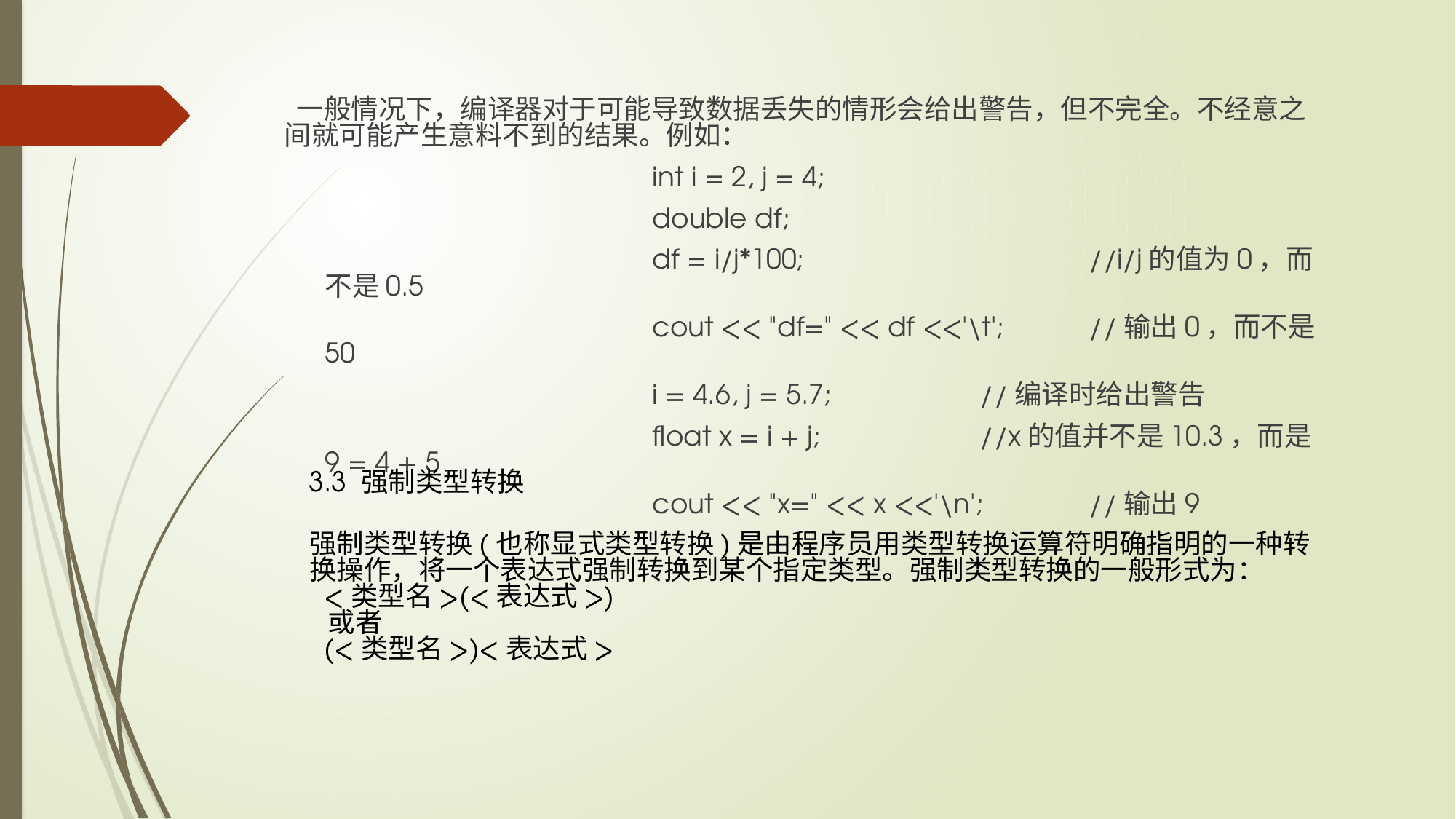

一般情况下，编译器对于可能导致数据丢失的情形会给出警告，但不完全。不经意之间就可能产生意料不到的结果。例如：
				int i = 2, j = 4;
				double df;
				df = i/j*100;			//i/j的值为0，而不是0.5
				cout << "df=" << df <<'\t';	//输出0，而不是50
				i = 4.6, j = 5.7;		//编译时给出警告
				float x = i + j;  		//x的值并不是10.3，而是9 = 4 + 5
				cout << "x=" << x <<'\n';	//输出9
3.3 强制类型转换
强制类型转换(也称显式类型转换)是由程序员用类型转换运算符明确指明的一种转换操作，将一个表达式强制转换到某个指定类型。强制类型转换的一般形式为：
  <类型名>(<表达式>)
  或者
  (<类型名>)<表达式>